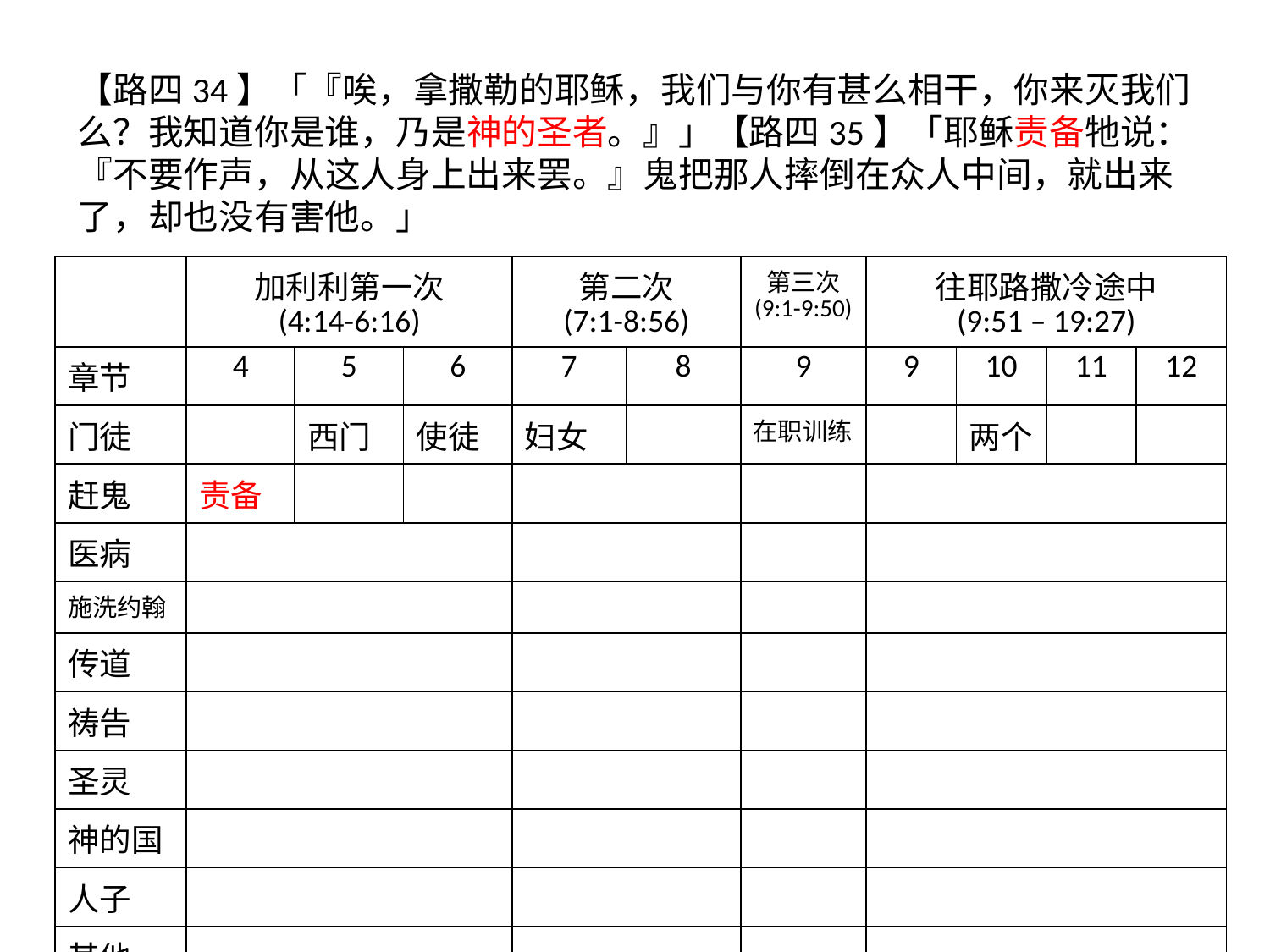

# 【路四34】「『唉，拿撒勒的耶稣，我们与你有甚么相干，你来灭我们么？我知道你是谁，乃是神的圣者。』」【路四35】「耶稣责备牠说：『不要作声，从这人身上出来罢。』鬼把那人摔倒在众人中间，就出来了，却也没有害他。」
|  | 加利利第一次 (4:14-6:16) |  |  | 第二次 (7:1-8:56) |  | 第三次 (9:1-9:50) | 往耶路撒冷途中 (9:51 – 19:27) |  |  |  |
| --- | --- | --- | --- | --- | --- | --- | --- | --- | --- | --- |
| 章节 | 4 | 5 | 6 | 7 | 8 | 9 | 9 | 10 | 11 | 12 |
| 门徒 |  | 西门 | 使徒 | 妇女 |  | 在职训练 |  | 两个 |  |  |
| 赶鬼 | 责备 |  |  |  |  |  |  |  |  |  |
| 医病 |  |  |  |  |  |  |  |  |  |  |
| 施洗约翰 |  |  |  |  |  |  |  |  |  |  |
| 传道 |  |  |  |  |  |  |  |  |  |  |
| 祷告 |  |  |  |  |  |  |  |  |  |  |
| 圣灵 |  |  |  |  |  |  |  |  |  |  |
| 神的国 |  |  |  |  |  |  |  |  |  |  |
| 人子 |  |  |  |  |  |  |  |  |  |  |
| 其他 |  |  |  |  |  |  |  |  |  |  |